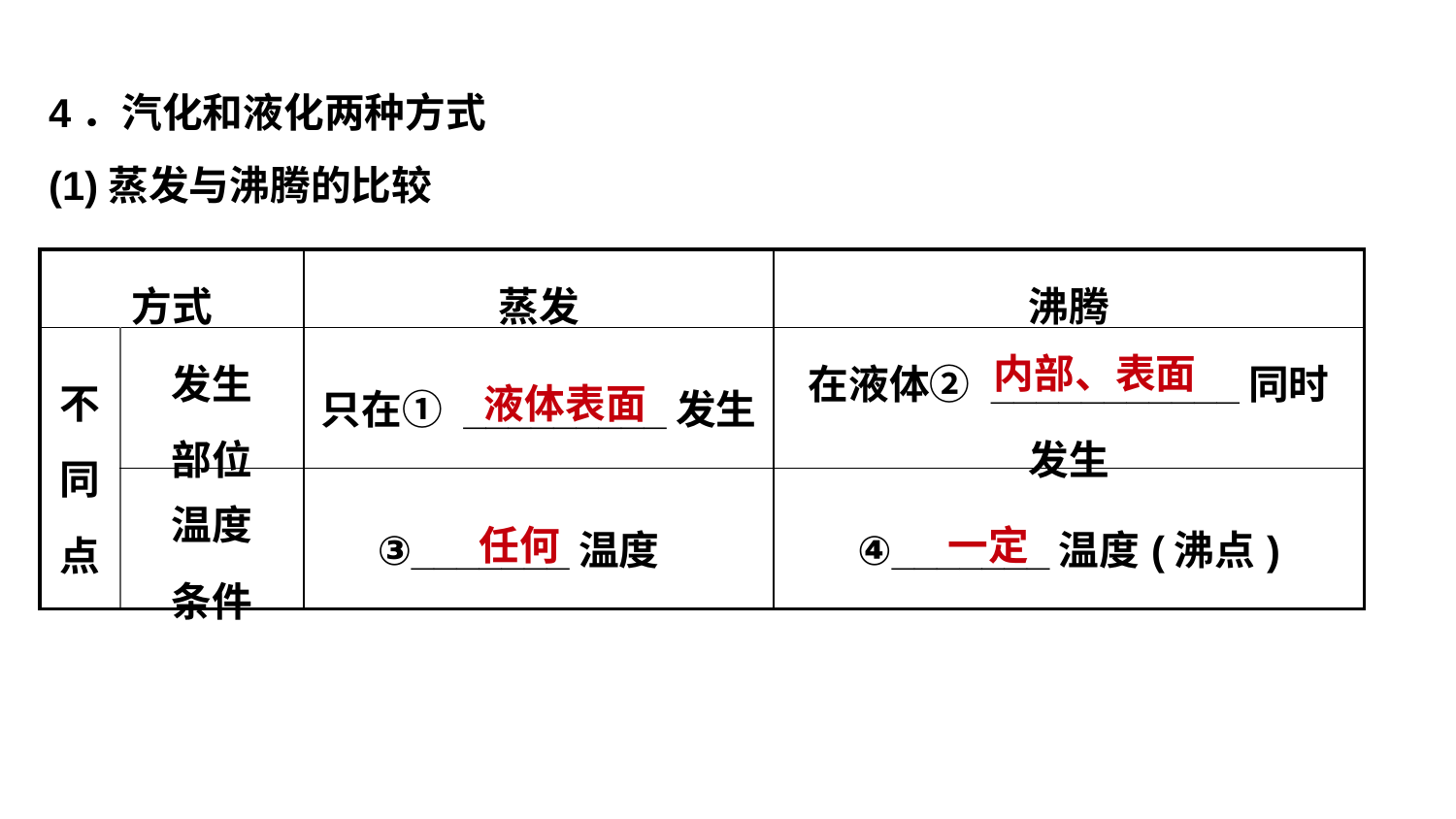

4．汽化和液化两种方式
(1)蒸发与沸腾的比较
| 方式 |  | 蒸发 | 沸腾 |
| --- | --- | --- | --- |
| 不 同 点 | 发生 部位 | 只在① \_\_\_\_\_\_\_\_\_发生 | 在液体② \_\_\_\_\_\_\_\_\_\_\_同时发生 |
|  | 温度 条件 | ③\_\_\_\_\_\_\_温度 | ④\_\_\_\_\_\_\_温度(沸点) |
内部、表面
液体表面
 任何
 一定